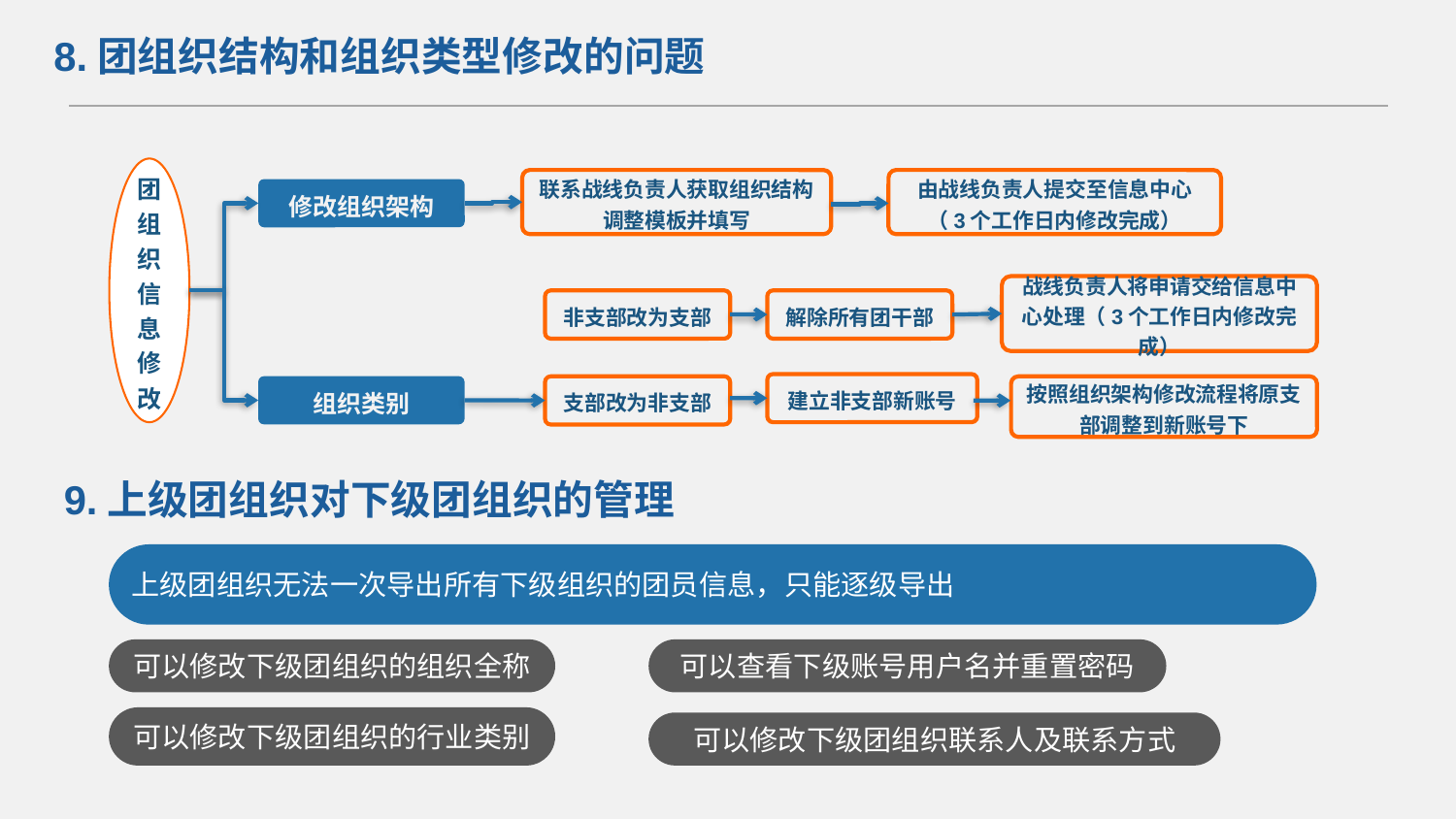

8.团组织结构和组织类型修改的问题
团组织信息修改
由战线负责人提交至信息中心（3个工作日内修改完成）
联系战线负责人获取组织结构调整模板并填写
修改组织架构
战线负责人将申请交给信息中心处理（3个工作日内修改完成）
非支部改为支部
解除所有团干部
建立非支部新账号
组织类别
支部改为非支部
按照组织架构修改流程将原支部调整到新账号下
9.上级团组织对下级团组织的管理
上级团组织无法一次导出所有下级组织的团员信息，只能逐级导出
可以修改下级团组织的组织全称
可以查看下级账号用户名并重置密码
可以修改下级团组织的行业类别
可以修改下级团组织联系人及联系方式